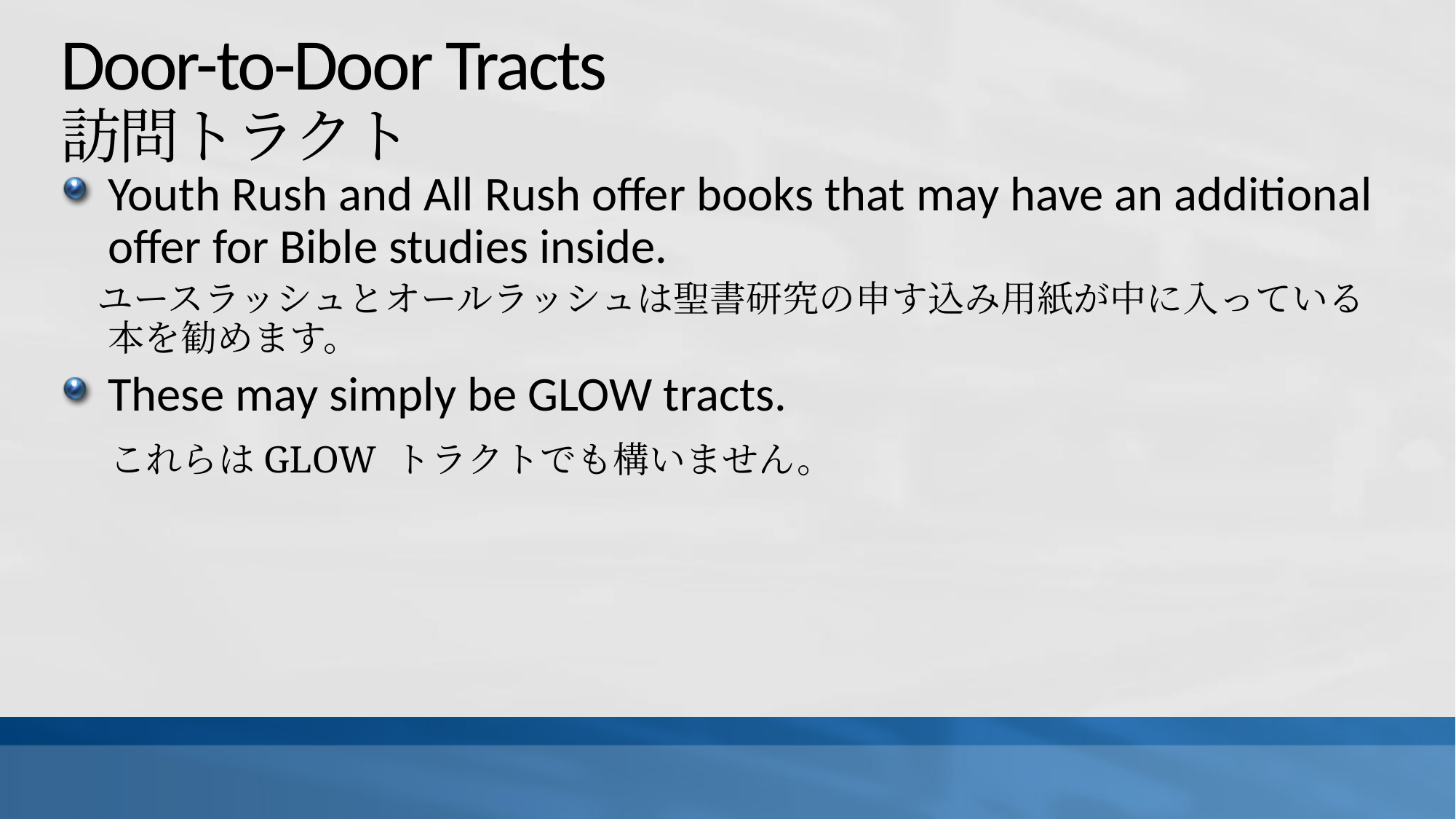

# Door-to-Door Tracts 訪問トラクト
Youth Rush and All Rush offer books that may have an additional offer for Bible studies inside.
　ユースラッシュとオールラッシュは聖書研究の申す込み用紙が中に入っている本を勧めます。
These may simply be GLOW tracts.
　これらはGLOW トラクトでも構いません。